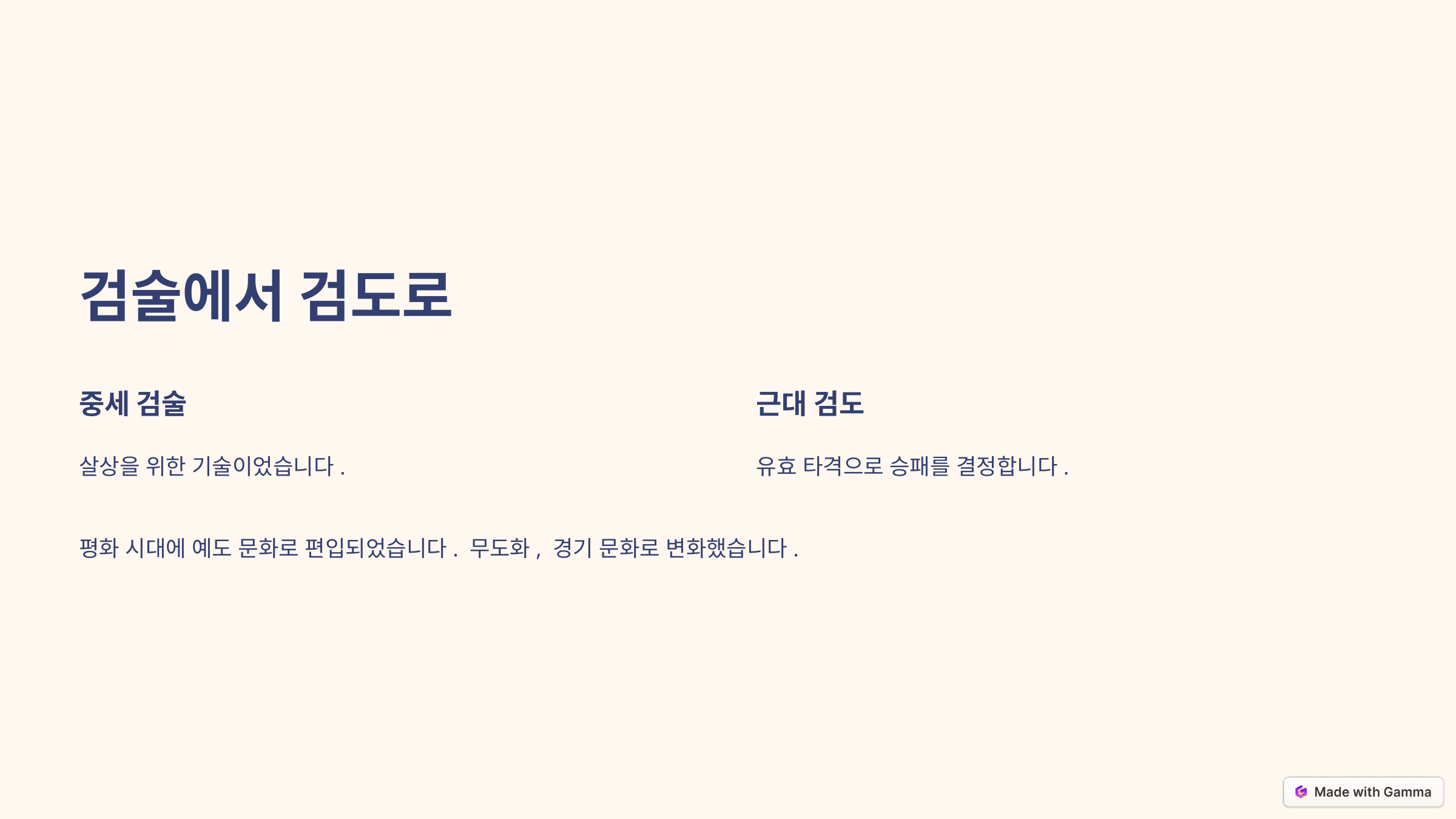

검술에서 검도로
중세 검술
근대 검도
살상을 위한 기술이었습니다.
유효 타격으로 승패를 결정합니다.
평화 시대에 예도 문화로 편입되었습니다. 무도화, 경기 문화로 변화했습니다.